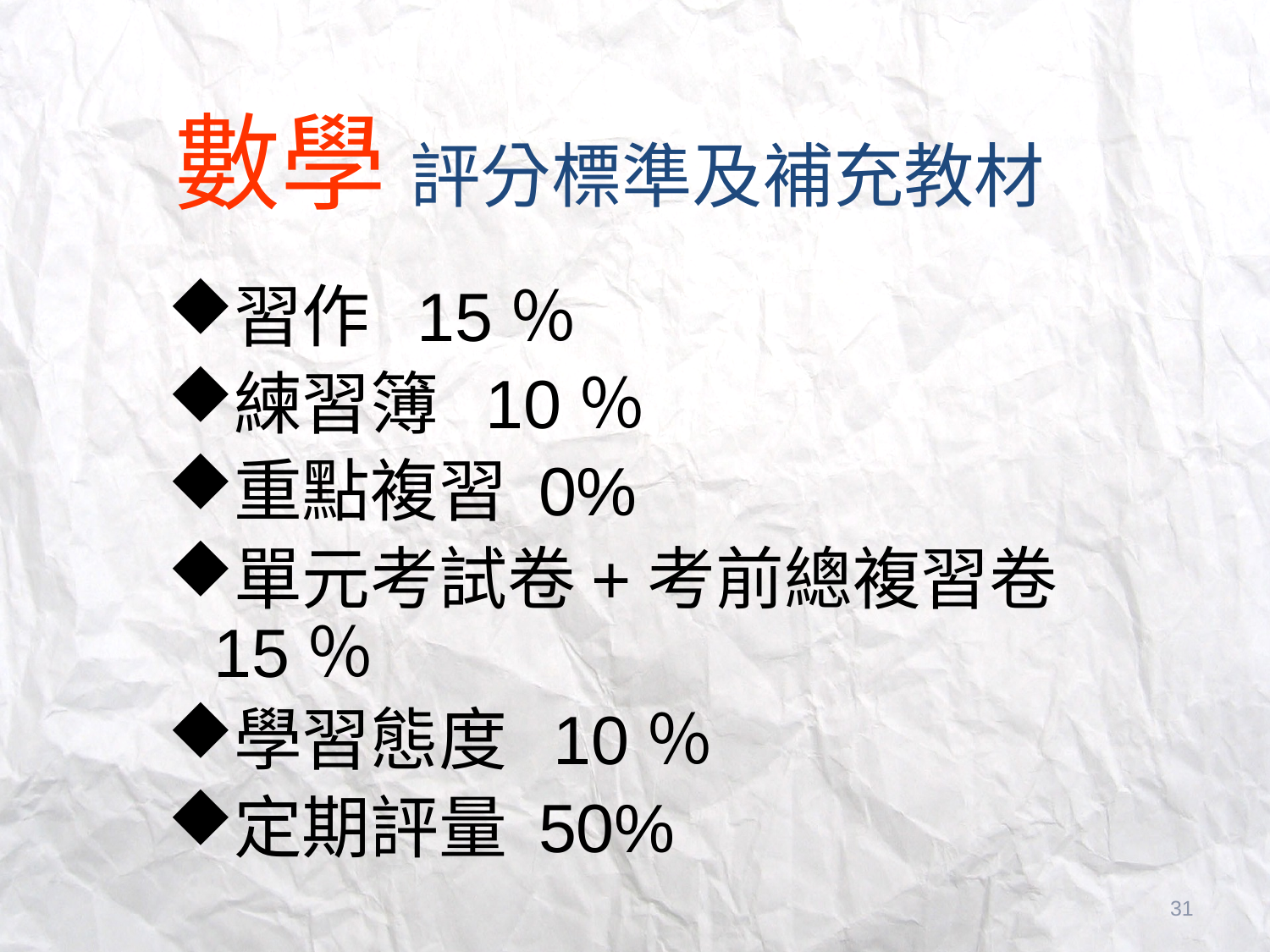

# 數學 評分標準及補充教材
習作  15％
練習簿  10％
重點複習 0%
單元考試卷+考前總複習卷15％
學習態度  10％
定期評量 50%
31